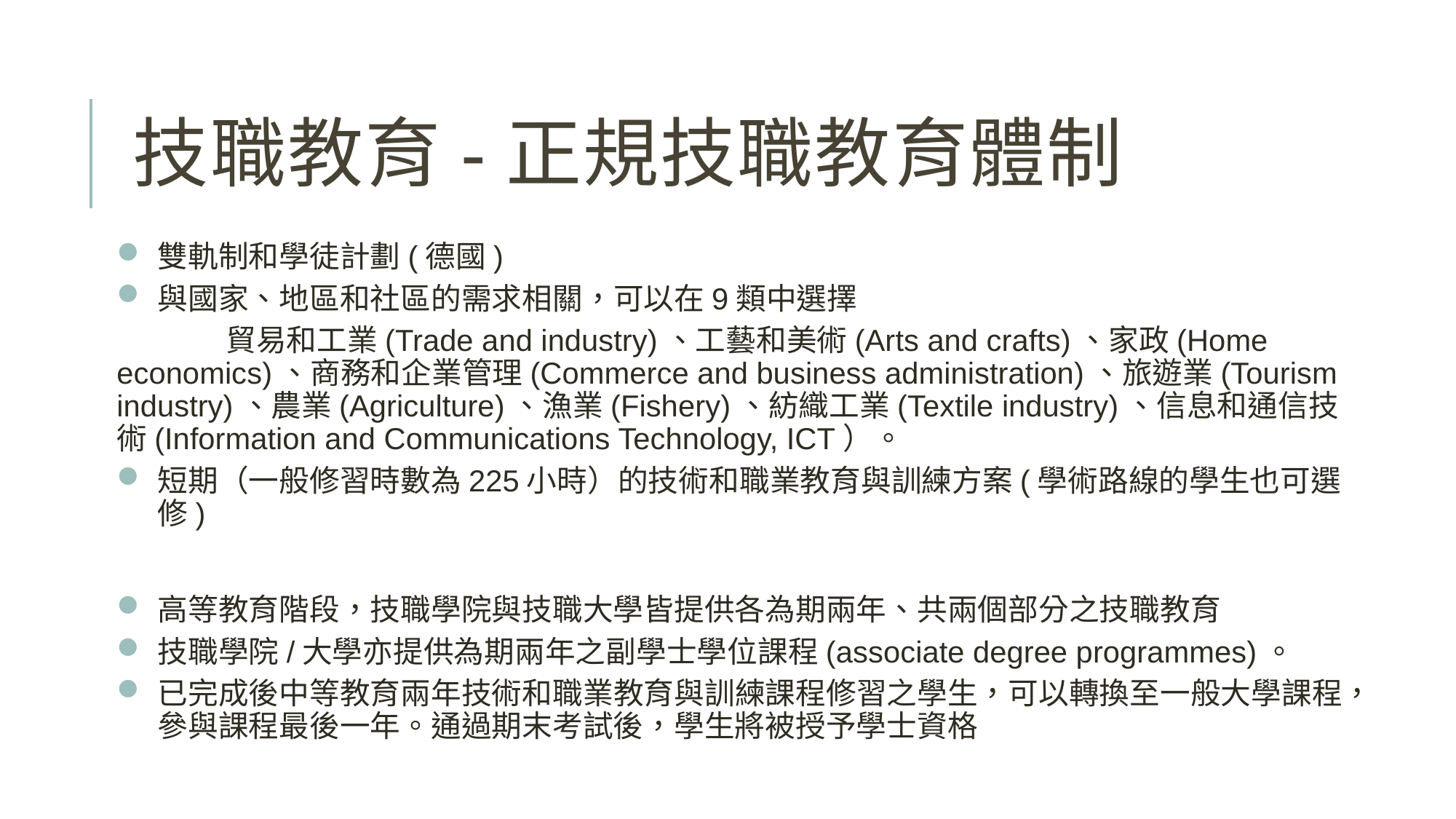

# 技職教育-正規技職教育體制
雙軌制和學徒計劃(德國)
與國家、地區和社區的需求相關，可以在9類中選擇
	貿易和工業(Trade and industry)、工藝和美術(Arts and crafts)、家政(Home economics)、商務和企業管理(Commerce and business administration)、旅遊業(Tourism industry)、農業(Agriculture)、漁業(Fishery)、紡織工業(Textile industry)、信息和通信技術(Information and Communications Technology, ICT）。
短期（一般修習時數為225小時）的技術和職業教育與訓練方案(學術路線的學生也可選修)

高等教育階段，技職學院與技職大學皆提供各為期兩年、共兩個部分之技職教育
技職學院/大學亦提供為期兩年之副學士學位課程(associate degree programmes)。
已完成後中等教育兩年技術和職業教育與訓練課程修習之學生，可以轉換至一般大學課程，參與課程最後一年。通過期末考試後，學生將被授予學士資格